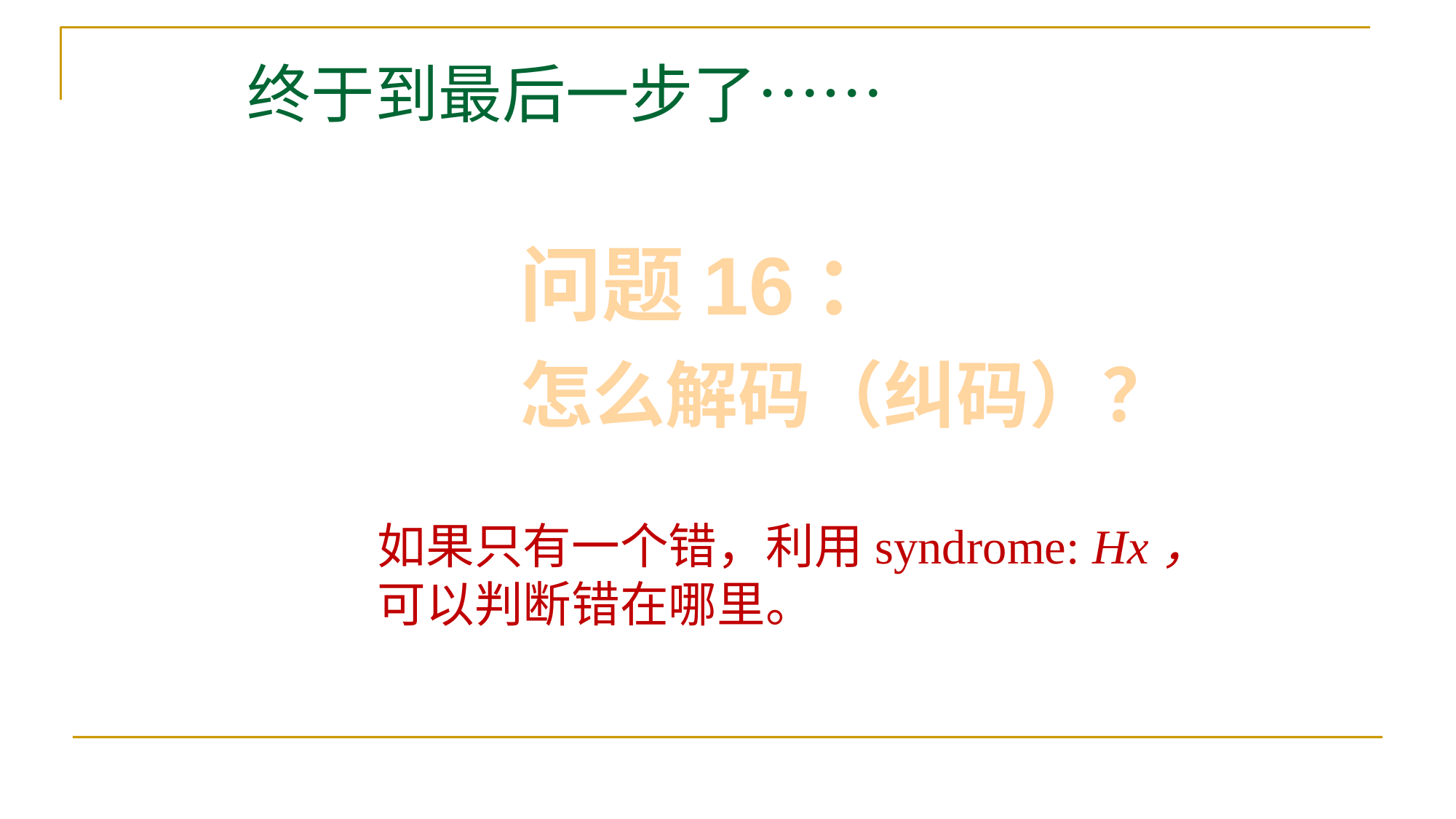

# 终于到最后一步了……
问题16：
怎么解码（纠码）？
如果只有一个错，利用syndrome: Hx，可以判断错在哪里。